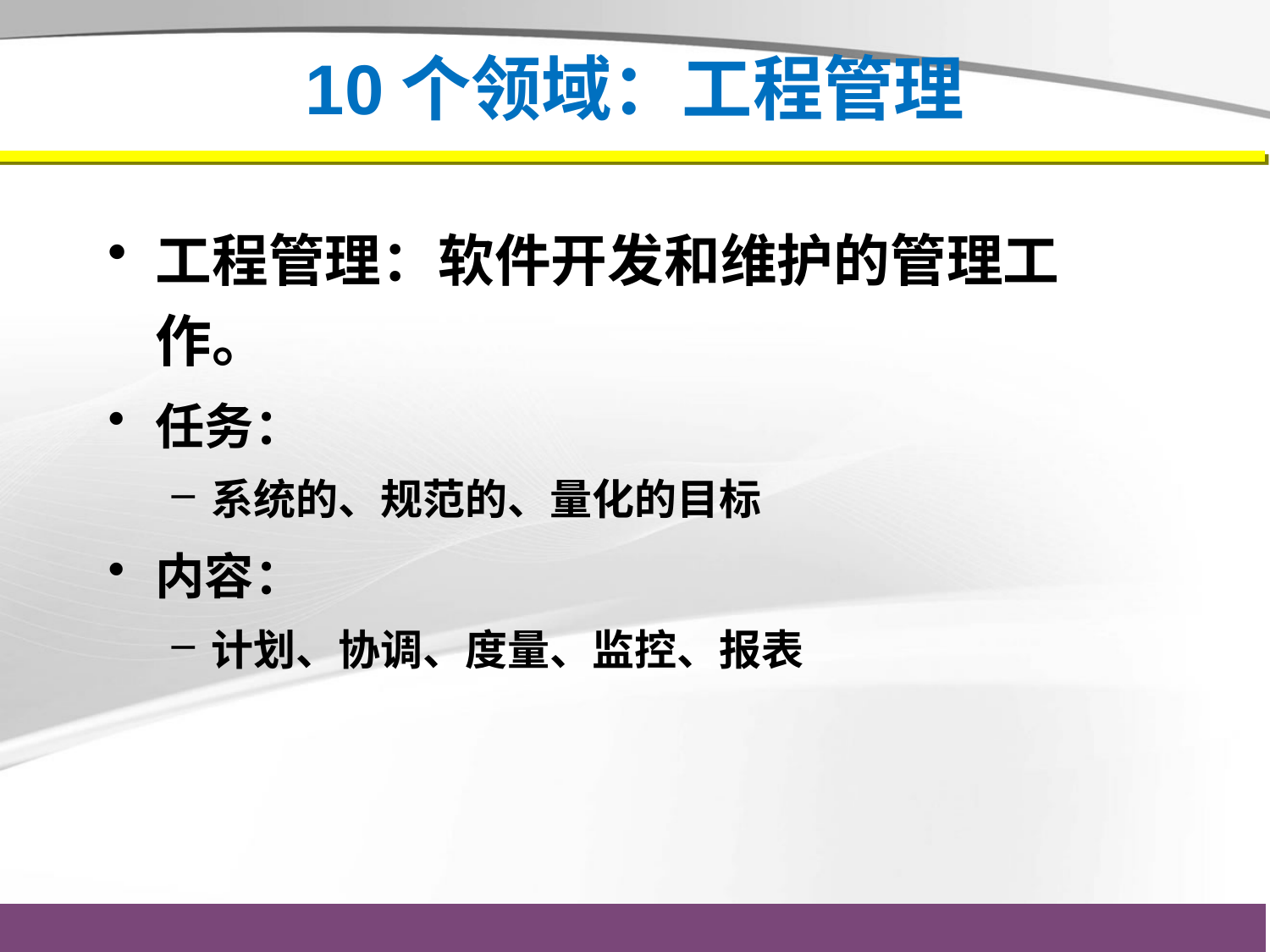

# 10个领域：工程管理
工程管理：软件开发和维护的管理工作。
任务：
系统的、规范的、量化的目标
内容：
计划、协调、度量、监控、报表